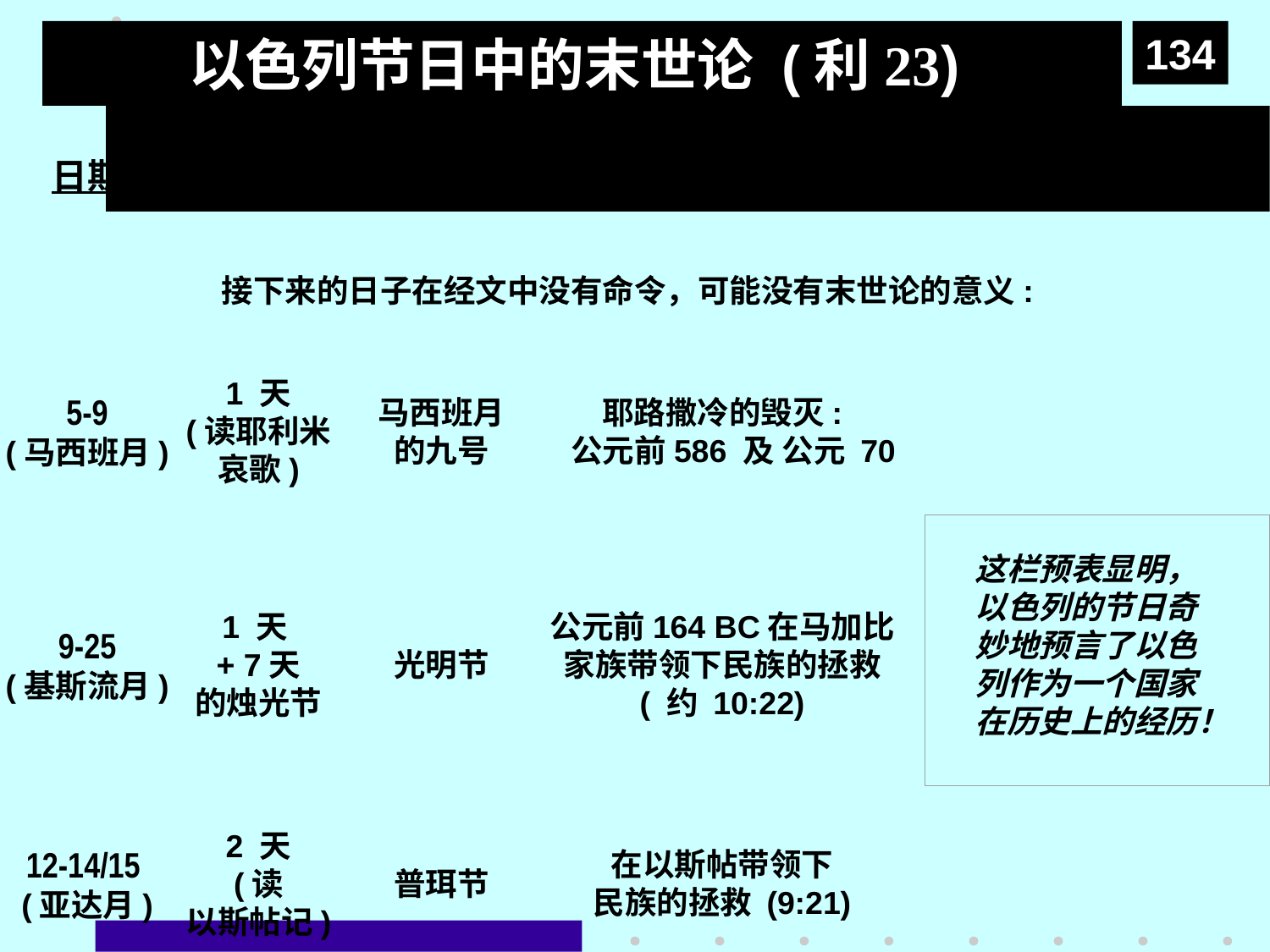

# 以色列节日中的末世论 (利23)
134
日期
长度
节日
意义 (过去)
预表 (未来)
接下来的日子在经文中没有命令，可能没有末世论的意义:
5-9
(马西班月)
1 天
(读耶利米
哀歌)
马西班月
的九号
耶路撒冷的毁灭:
  公元前586 及 公元 70
这栏预表显明，以色列的节日奇妙地预言了以色列作为一个国家在历史上的经历！

9-25
(基斯流月)
1 天
+ 7天
的烛光节
光明节
公元前164 BC在马加比家族带领下民族的拯救
( 约 10:22)
12-14/15
(亚达月)
2 天
(读
以斯帖记)
普珥节
在以斯帖带领下
民族的拯救 (9:21)